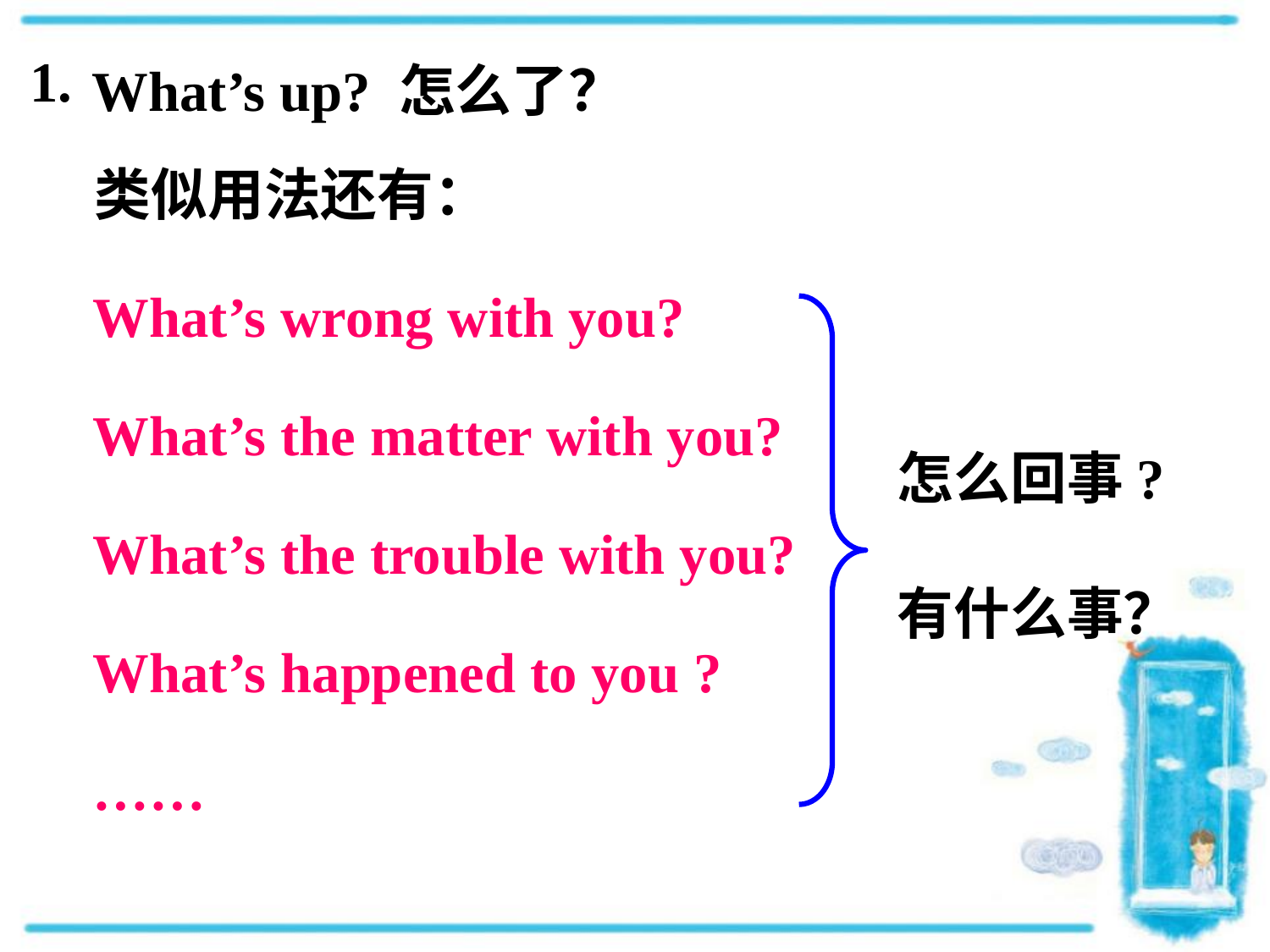

What’s up? 怎么了？
1.
类似用法还有：
What’s wrong with you?
What’s the matter with you?
What’s the trouble with you?
What’s happened to you ?
……

怎么回事?

有什么事？